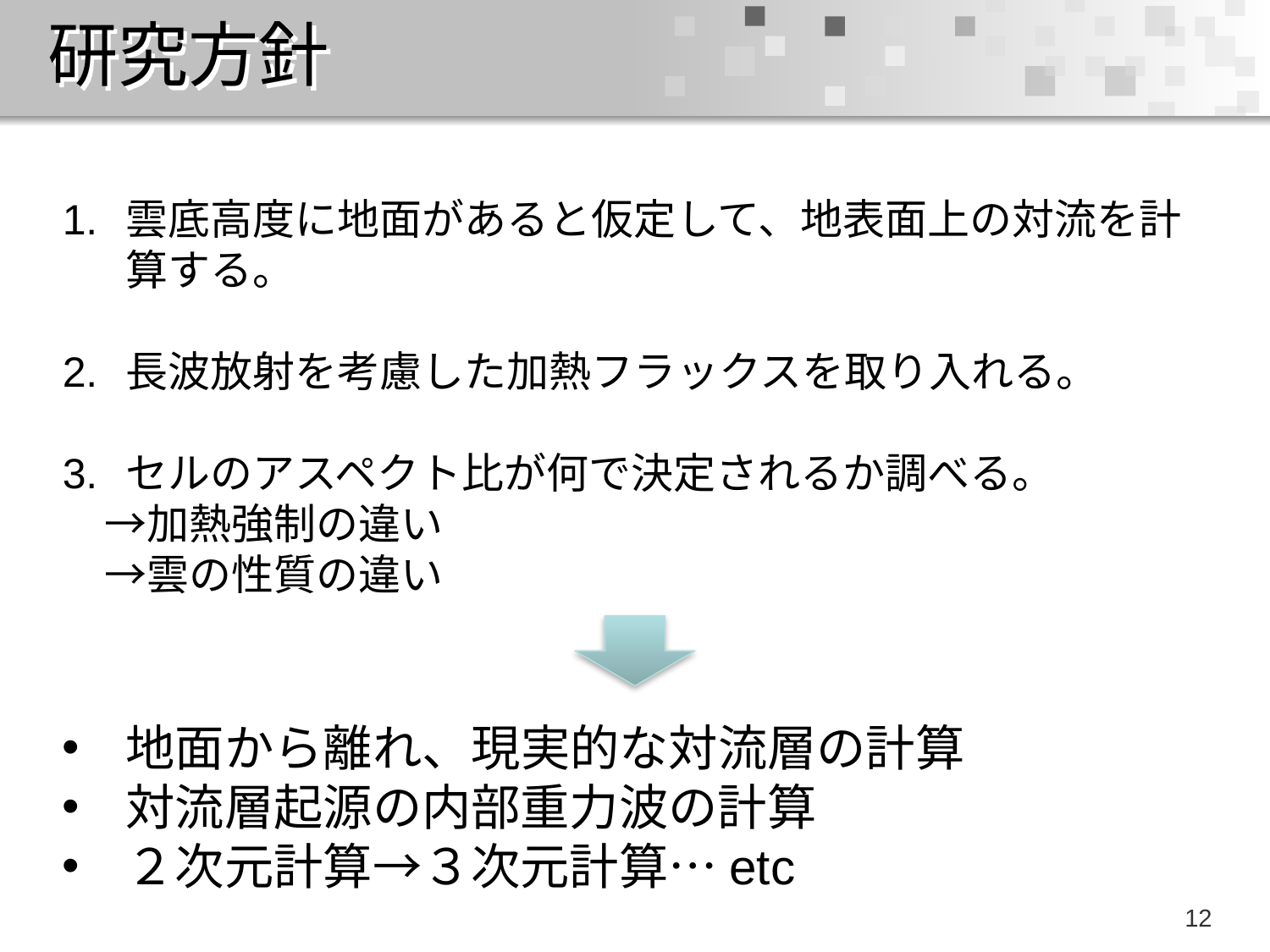

# 研究方針
雲底高度に地面があると仮定して、地表面上の対流を計算する。

長波放射を考慮した加熱フラックスを取り入れる。

セルのアスペクト比が何で決定されるか調べる。
　→加熱強制の違い
　→雲の性質の違い

地面から離れ、現実的な対流層の計算
対流層起源の内部重力波の計算
２次元計算→３次元計算…etc

|  |
| --- |

12